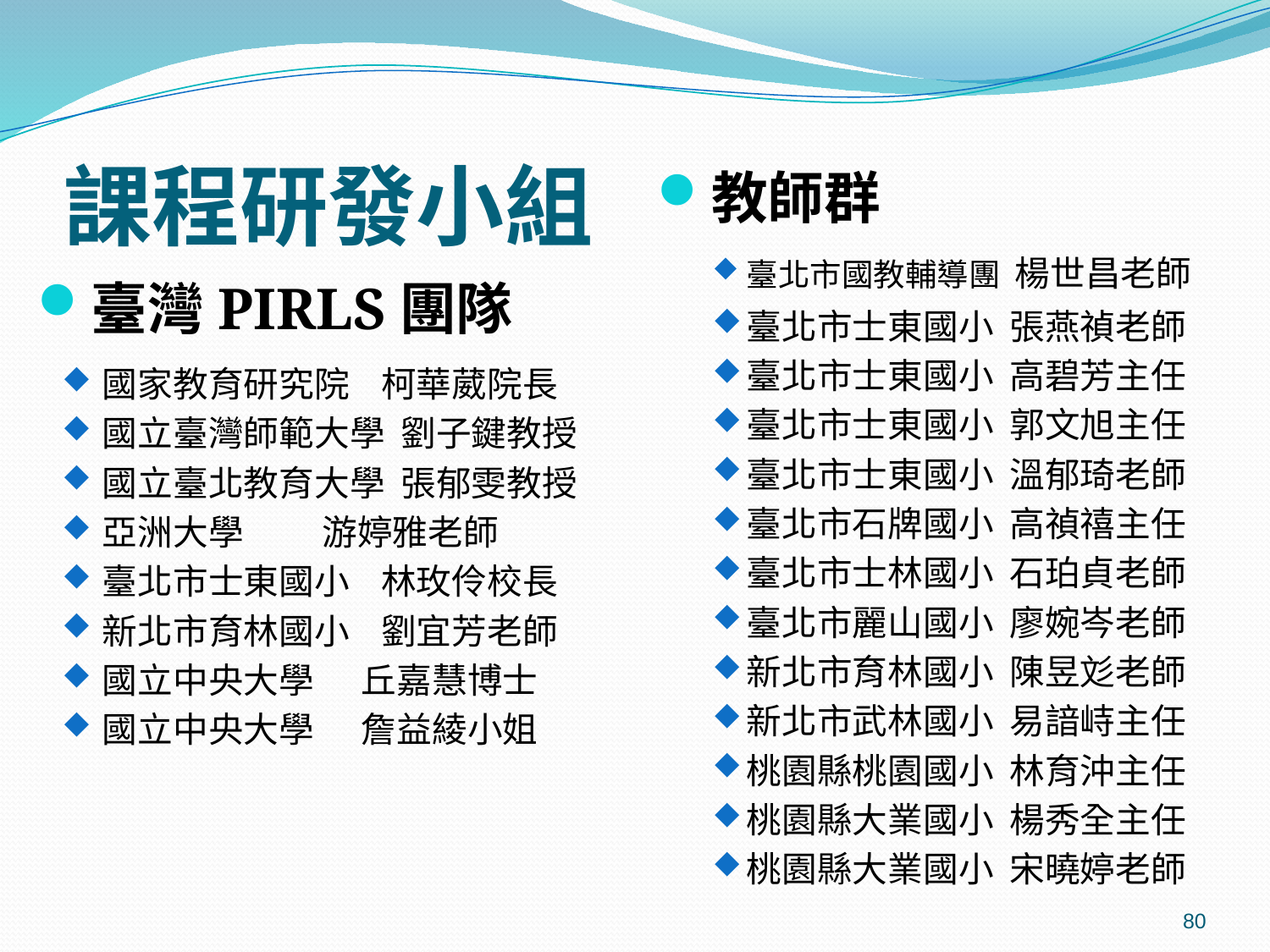

# 課程研發小組
教師群
臺北市國教輔導團  楊世昌老師
臺北市士東國小  張燕禎老師
臺北市士東國小  高碧芳主任
臺北市士東國小  郭文旭主任
臺北市士東國小  溫郁琦老師
臺北市石牌國小  高禎禧主任
臺北市士林國小  石珀貞老師
臺北市麗山國小  廖婉岑老師
新北市育林國小  陳昱彣老師
新北市武林國小  易諳峙主任
桃園縣桃園國小  林育沖主任
桃園縣大業國小  楊秀全主任
桃園縣大業國小  宋曉婷老師

臺灣PIRLS團隊
國家教育研究院    柯華葳院長
國立臺灣師範大學  劉子鍵教授
國立臺北教育大學  張郁雯教授
亞洲大學          游婷雅老師
臺北市士東國小    林玫伶校長
新北市育林國小    劉宜芳老師
國立中央大學      丘嘉慧博士
國立中央大學      詹益綾小姐
80